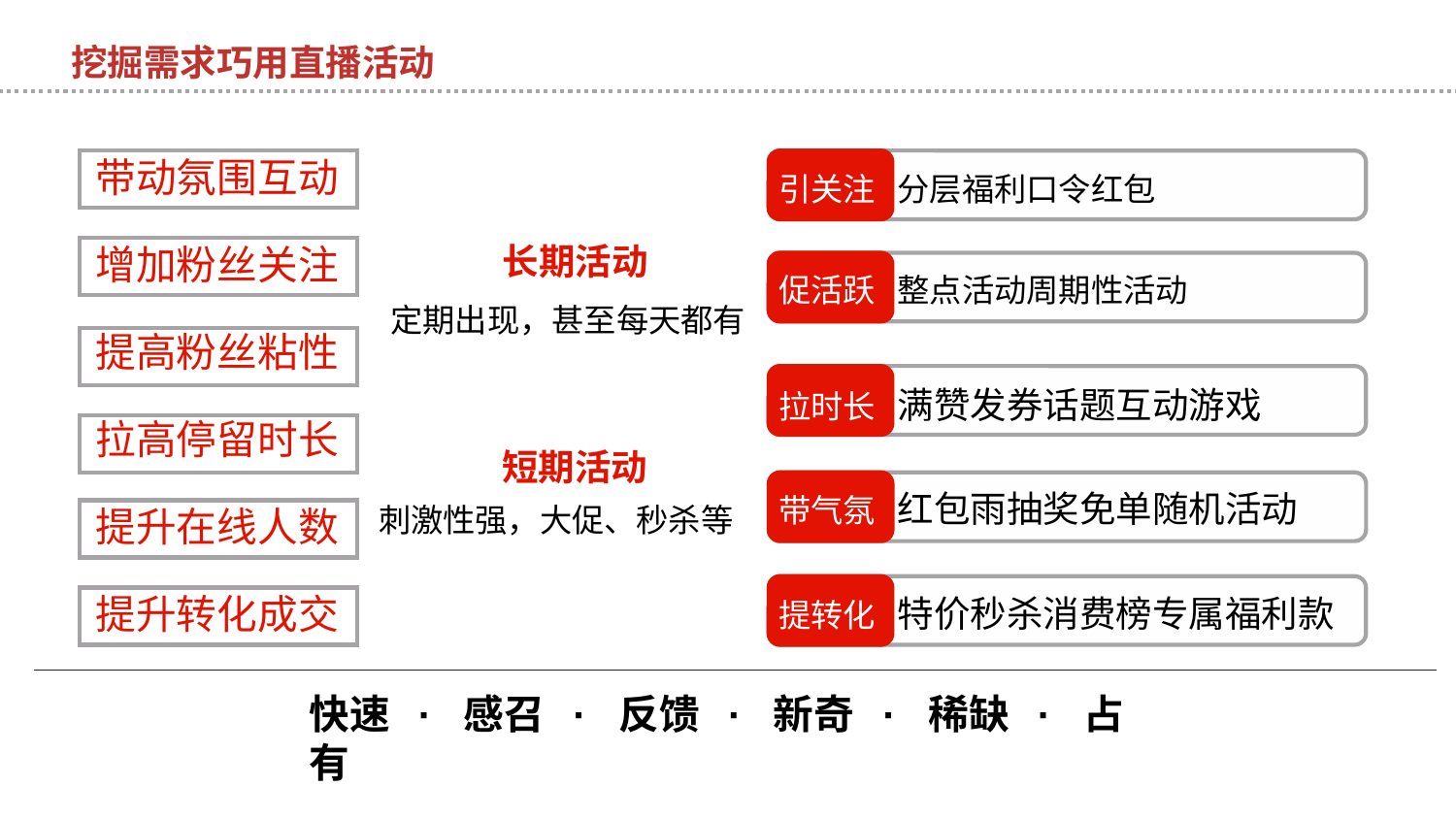

挖掘需求巧用直播活动

带动氛围互动

增加粉丝关注

提高粉丝粘性

拉高停留时长

提升在线人数

提升转化成交
引关注   分层福利口令红包

促活跃   整点活动周期性活动

长期活动

 定期出现，甚至每天都有

拉时长   满赞发券话题互动游戏

带气氛   红包雨抽奖免单随机活动

提转化   特价秒杀消费榜专属福利款

  短期活动

 刺激性强，大促、秒杀等

快速  ·  感召  ·  反馈  ·  新奇  ·  稀缺  ·  占有